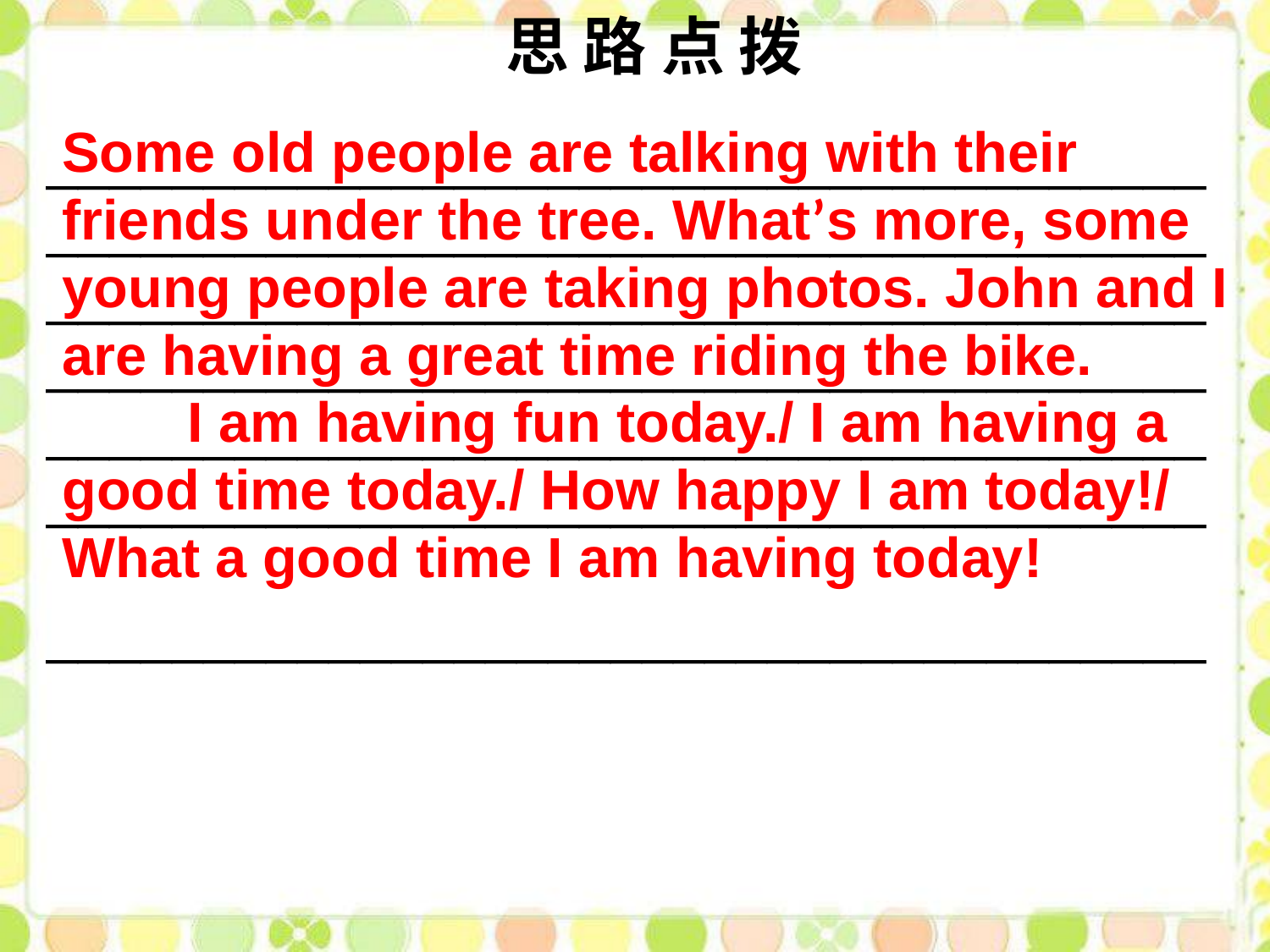

思 路 点 拨
Some old people are talking with their friends under the tree. What’s more, some young people are taking photos. John and I are having a great time riding the bike.
        I am having fun today./ I am having a good time today./ How happy I am today!/ What a good time I am having today!
_____________________________________
_____________________________________  __________________________________________________________________________ __________________________________________________________________________
_____________________________________